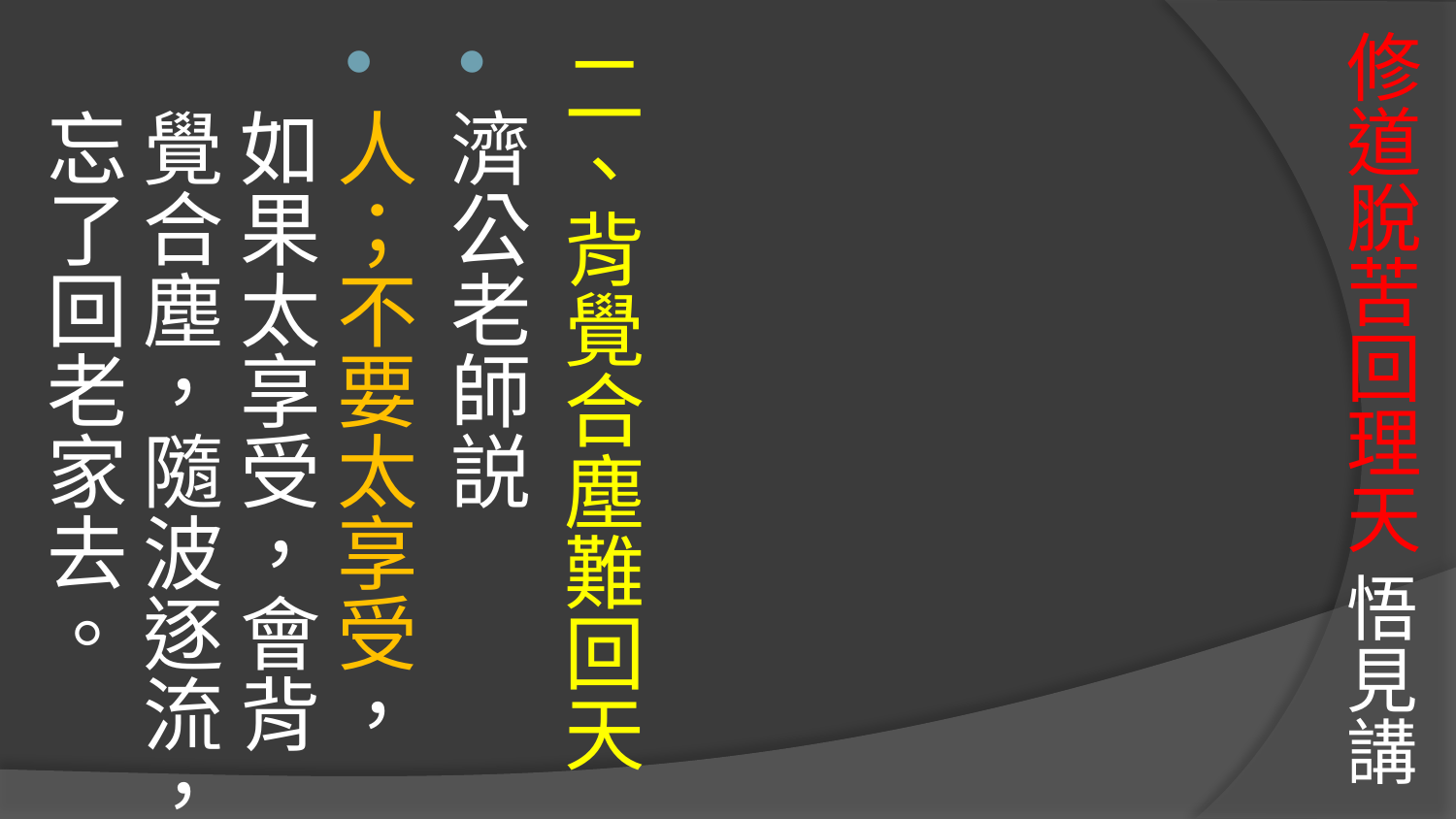

# 修道脫苦回理天 悟見講
二、背覺合塵難回天
濟公老師説
人；不要太享受，如果太享受，會背覺合塵，隨波逐流，忘了回老家去。